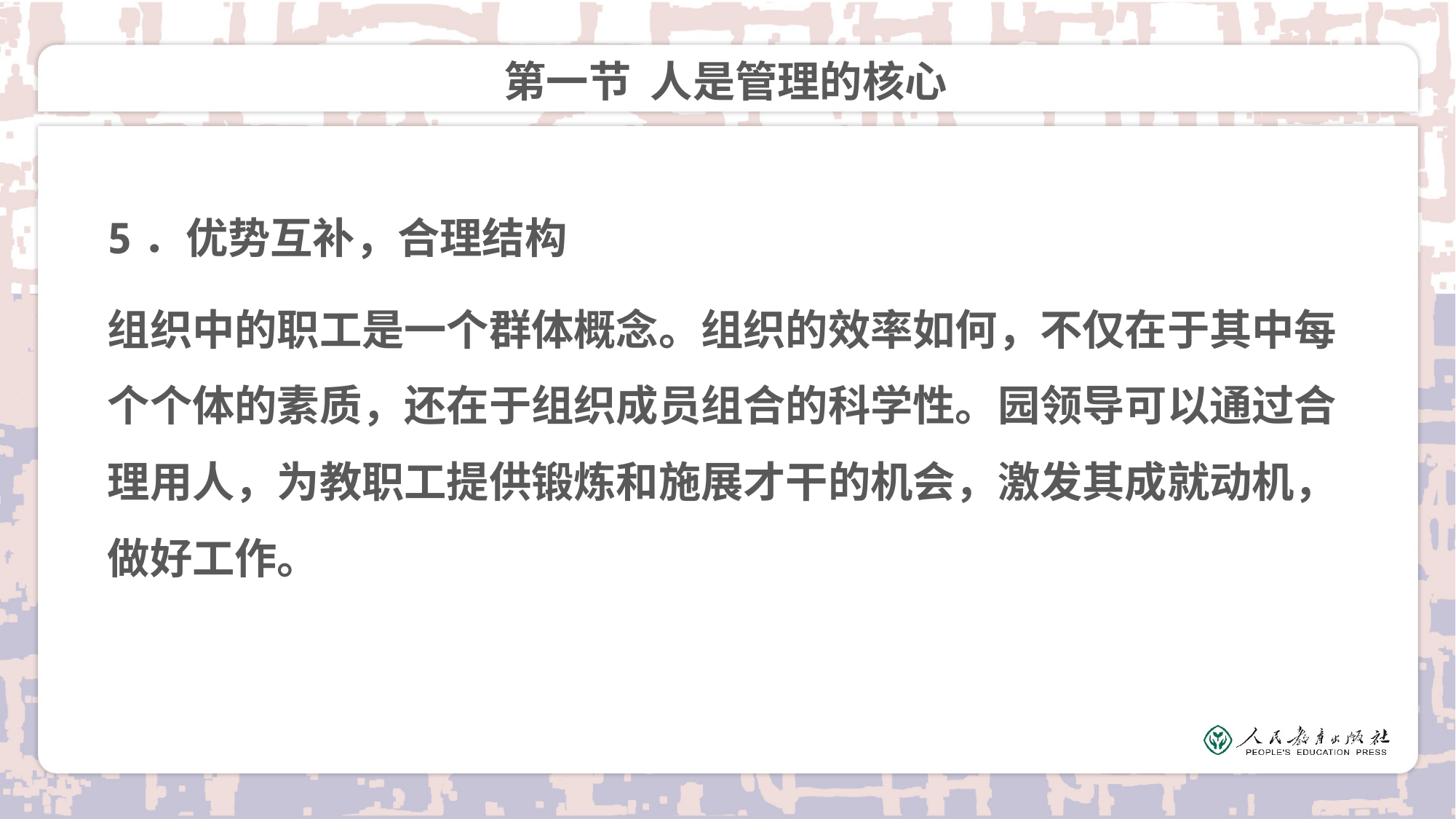

# 第一节  人是管理的核心
5．优势互补，合理结构
组织中的职工是一个群体概念。组织的效率如何，不仅在于其中每个个体的素质，还在于组织成员组合的科学性。园领导可以通过合理用人，为教职工提供锻炼和施展才干的机会，激发其成就动机，做好工作。